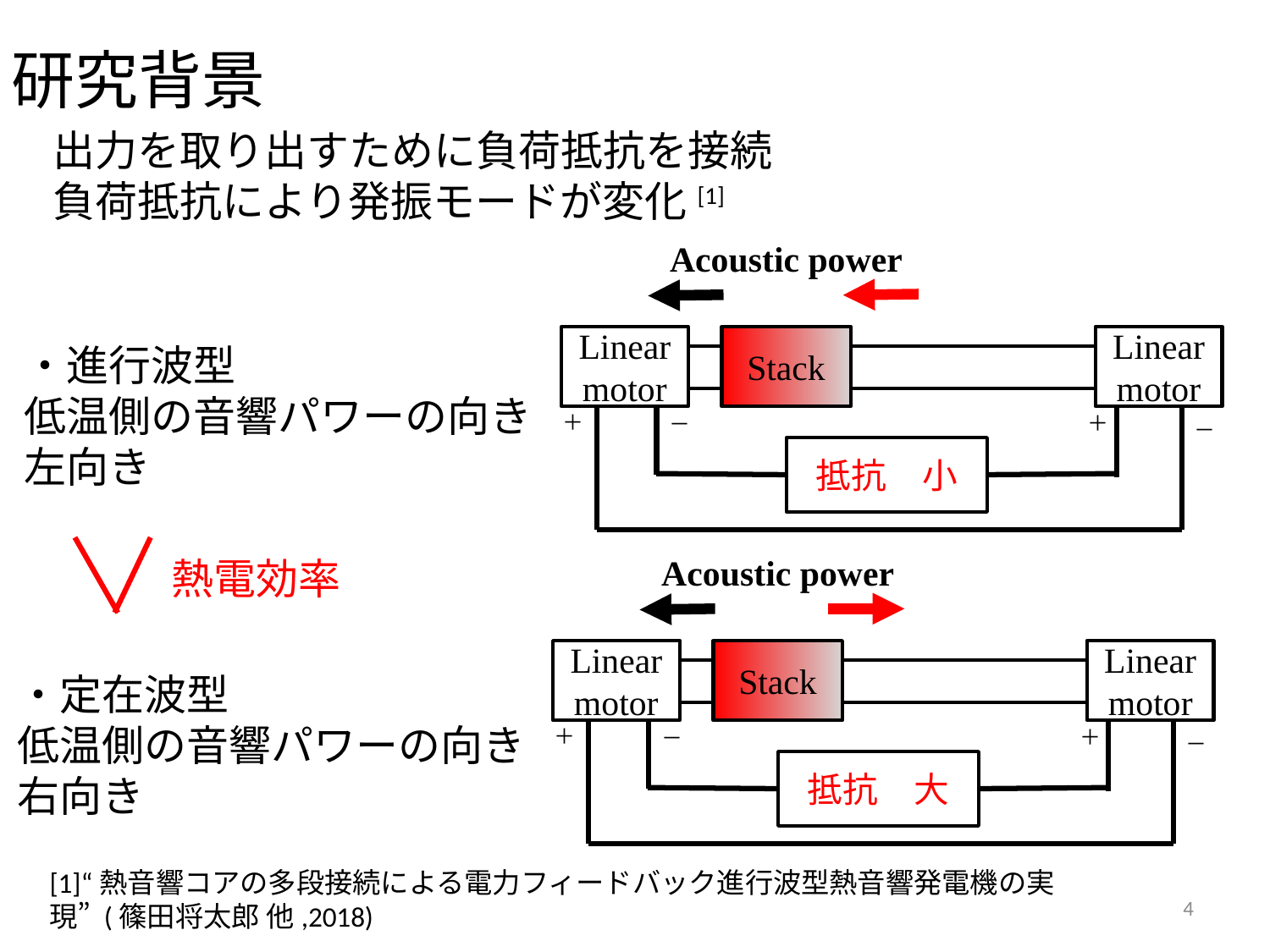

# 研究背景
出力を取り出すために負荷抵抗を接続
負荷抵抗により発振モードが変化[1]
Acoustic power
Stack
Linear
motor
Linear
motor

＋
＋
－
－
抵抗　小
・進行波型
低温側の音響パワーの向き
左向き
Acoustic power
Stack
Linear
motor
Linear
motor

＋
＋
－
－
抵抗　大
熱電効率
・定在波型
低温側の音響パワーの向き
右向き
[1]“熱音響コアの多段接続による電力フィードバック進行波型熱音響発電機の実現” (篠田将太郎 他,2018)
4